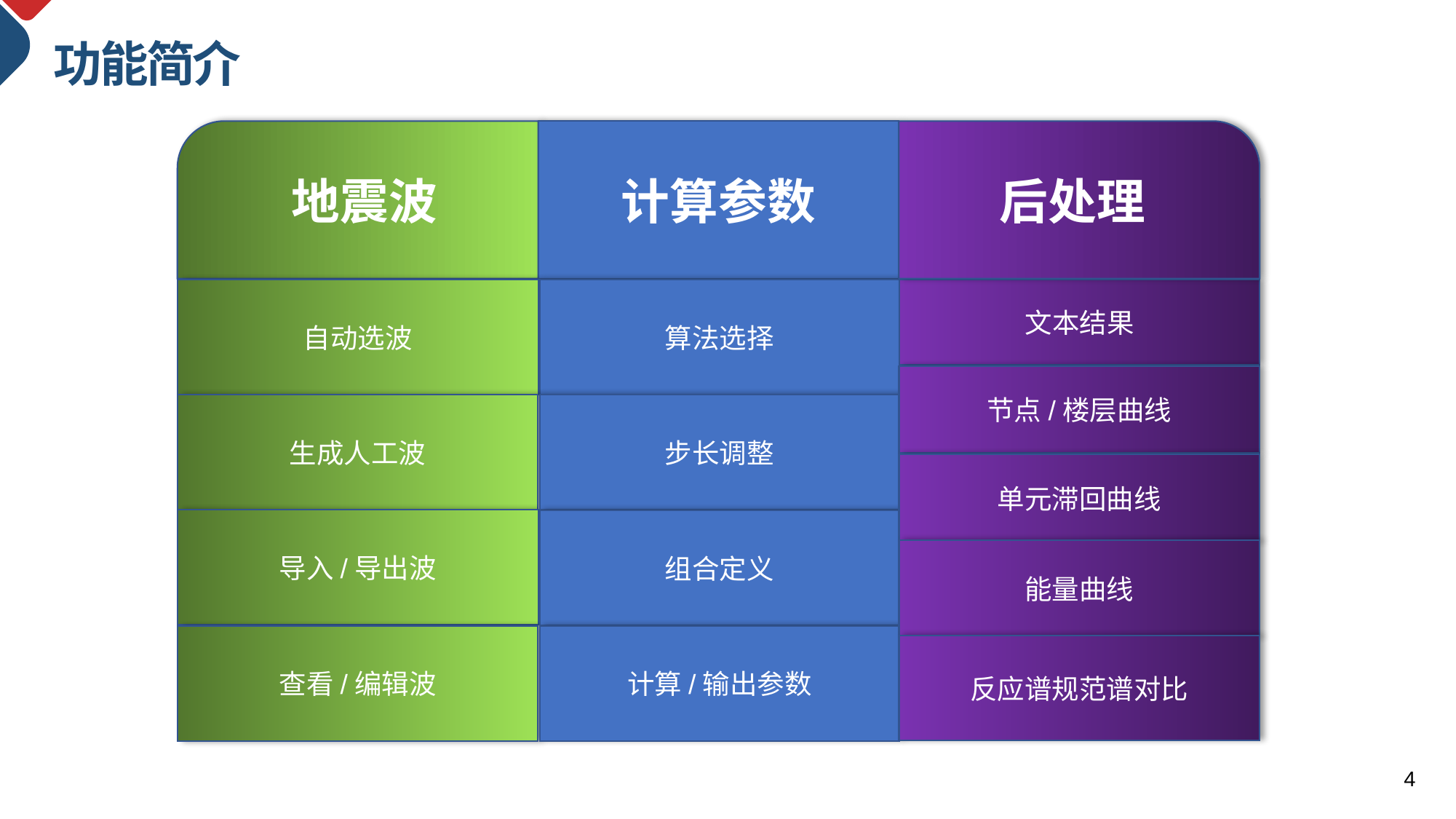

功能简介
地震波
计算参数
后处理
自动选波
算法选择
文本结果
节点/楼层曲线
生成人工波
步长调整
单元滞回曲线
导入/导出波
组合定义
能量曲线
查看/编辑波
计算/输出参数
反应谱规范谱对比